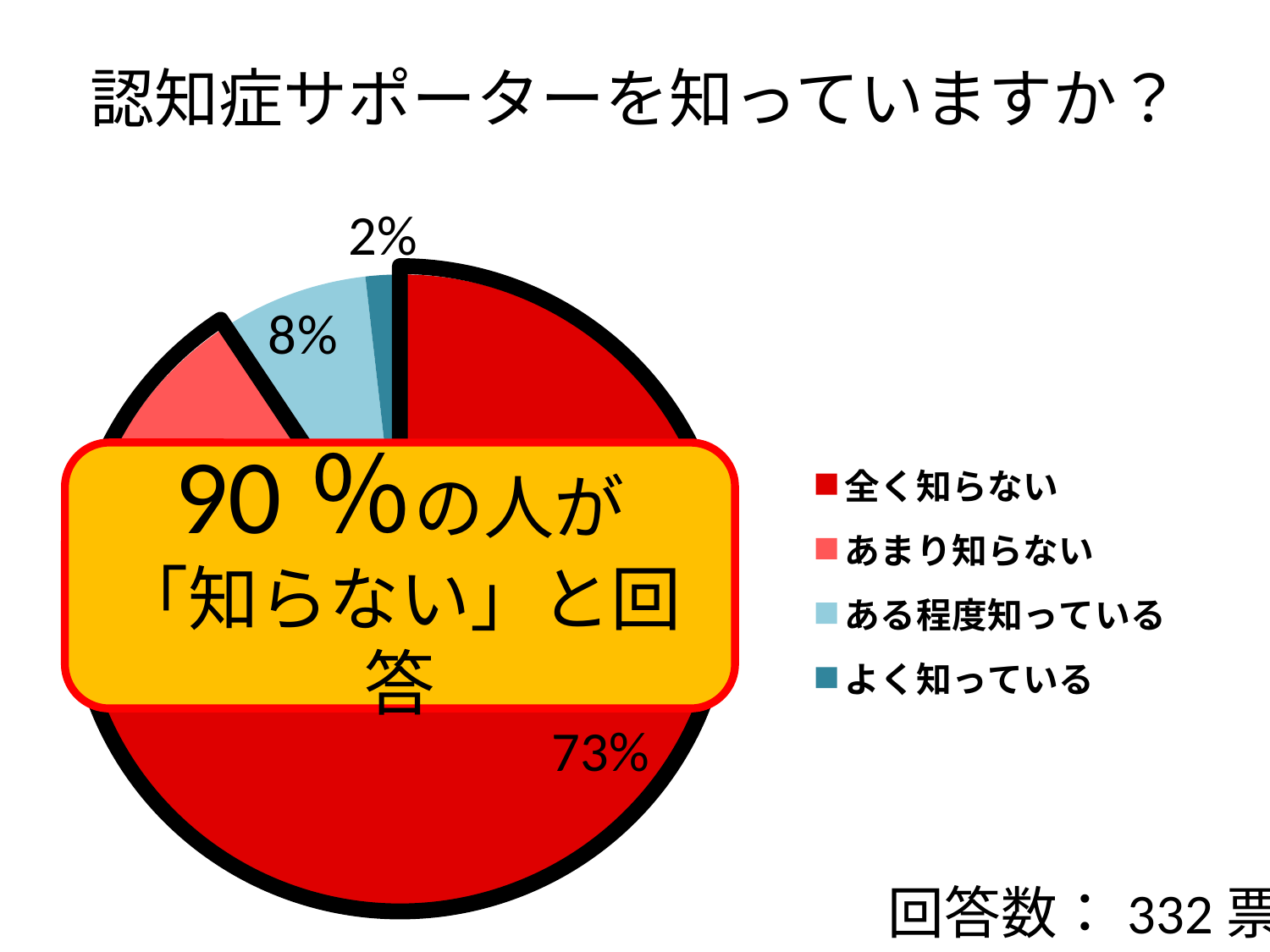

# 認知症サポーターを知っていますか？

### Chart

| Category |  |
|---|---|
| 全く知らない | 244.0 |
| あまり知らない | 57.0 |
| ある程度知っている | 25.0 |
| よく知っている | 6.0 |
90％の人が
「知らない」と回答
回答数：332票